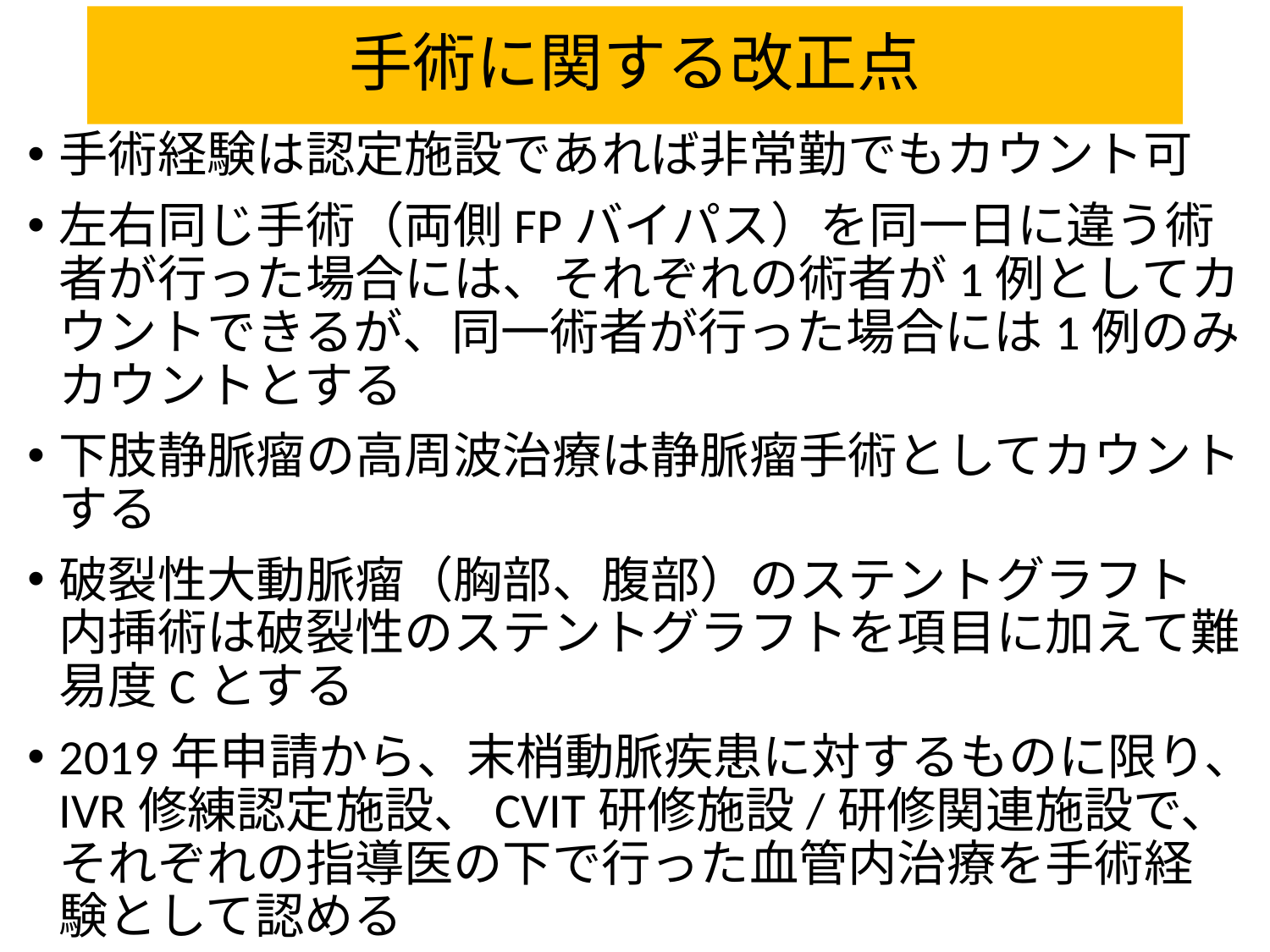

# 手術に関する改正点
手術経験は認定施設であれば非常勤でもカウント可
左右同じ手術（両側FPバイパス）を同一日に違う術者が行った場合には、それぞれの術者が1例としてカウントできるが、同一術者が行った場合には1例のみカウントとする
下肢静脈瘤の高周波治療は静脈瘤手術としてカウントする
破裂性大動脈瘤（胸部、腹部）のステントグラフト内挿術は破裂性のステントグラフトを項目に加えて難易度Cとする
2019年申請から、末梢動脈疾患に対するものに限り、IVR修練認定施設、CVIT研修施設/研修関連施設で、それぞれの指導医の下で行った血管内治療を手術経験として認める